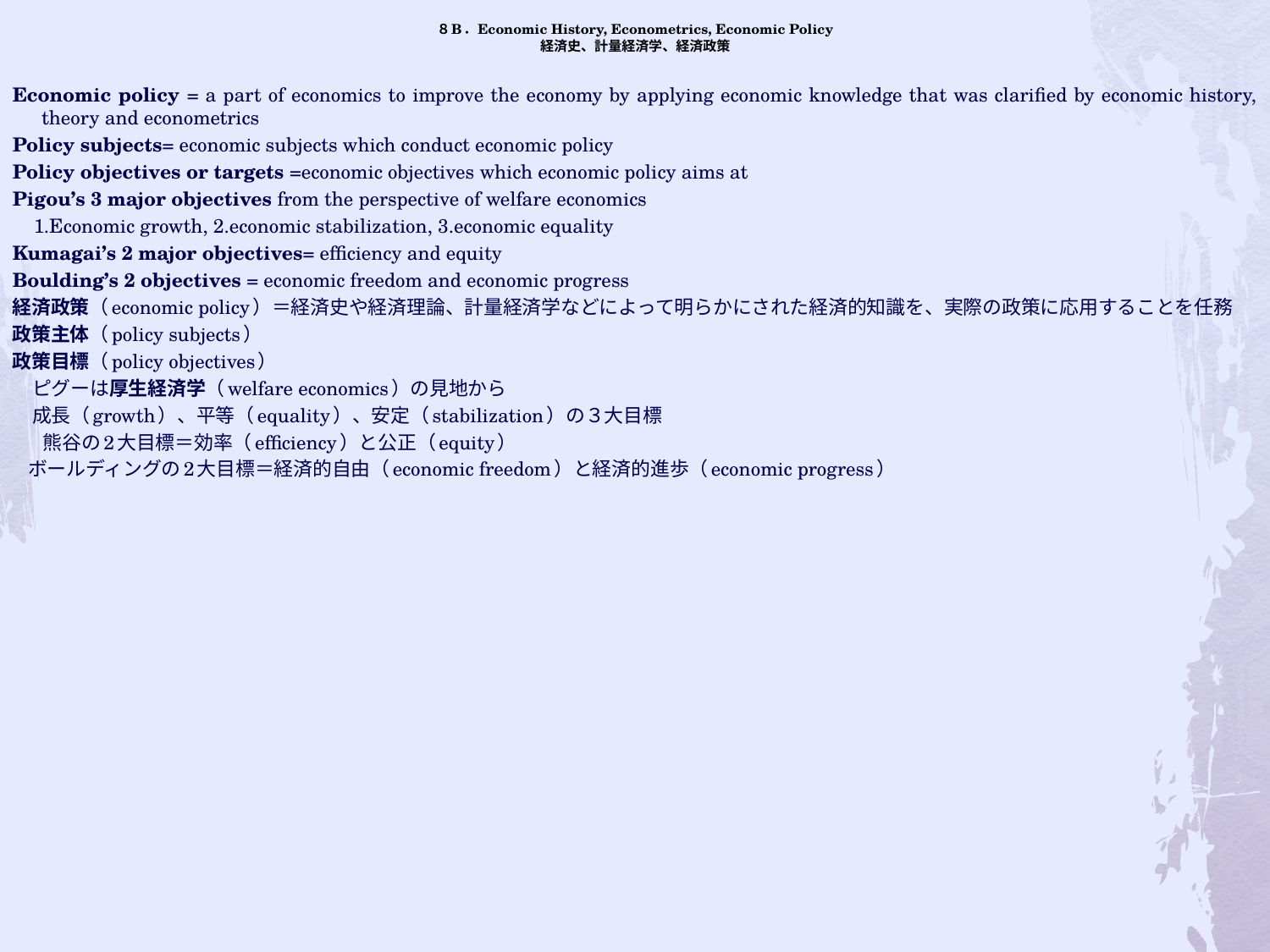

# ８B．Economic History, Econometrics, Economic Policy 経済史、計量経済学、経済政策
Economic policy = a part of economics to improve the economy by applying economic knowledge that was clarified by economic history, theory and econometrics
Policy subjects= economic subjects which conduct economic policy
Policy objectives or targets =economic objectives which economic policy aims at
Pigou’s 3 major objectives from the perspective of welfare economics
    1.Economic growth, 2.economic stabilization, 3.economic equality
Kumagai’s 2 major objectives= efficiency and equity
Boulding’s 2 objectives = economic freedom and economic progress
経済政策（economic policy）＝経済史や経済理論、計量経済学などによって明らかにされた経済的知識を、実際の政策に応用することを任務
政策主体（policy subjects）
政策目標（policy objectives）
    ピグーは厚生経済学（welfare economics）の見地から
    成長（growth）、平等（equality）、安定（stabilization）の３大目標
  　熊谷の2大目標＝効率（efficiency）と公正（equity）
   ボールディングの2大目標＝経済的自由（economic freedom）と経済的進歩（economic progress）